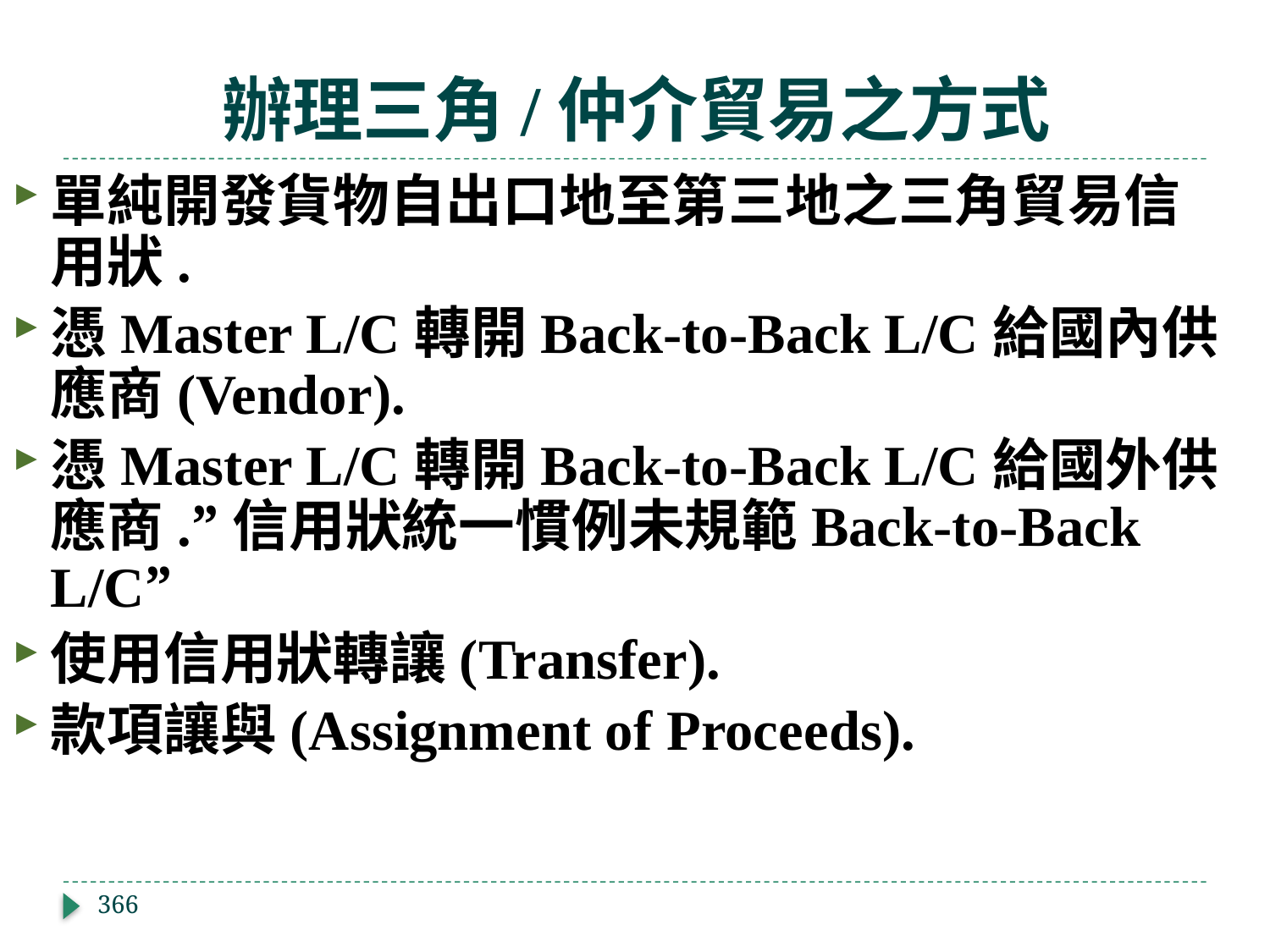

# 辦理三角/仲介貿易之方式
單純開發貨物自出口地至第三地之三角貿易信用狀.
憑Master L/C轉開Back-to-Back L/C給國內供應商(Vendor).
憑Master L/C轉開Back-to-Back L/C給國外供應商.”信用狀統一慣例未規範Back-to-Back L/C”
使用信用狀轉讓(Transfer).
款項讓與(Assignment of Proceeds).
366